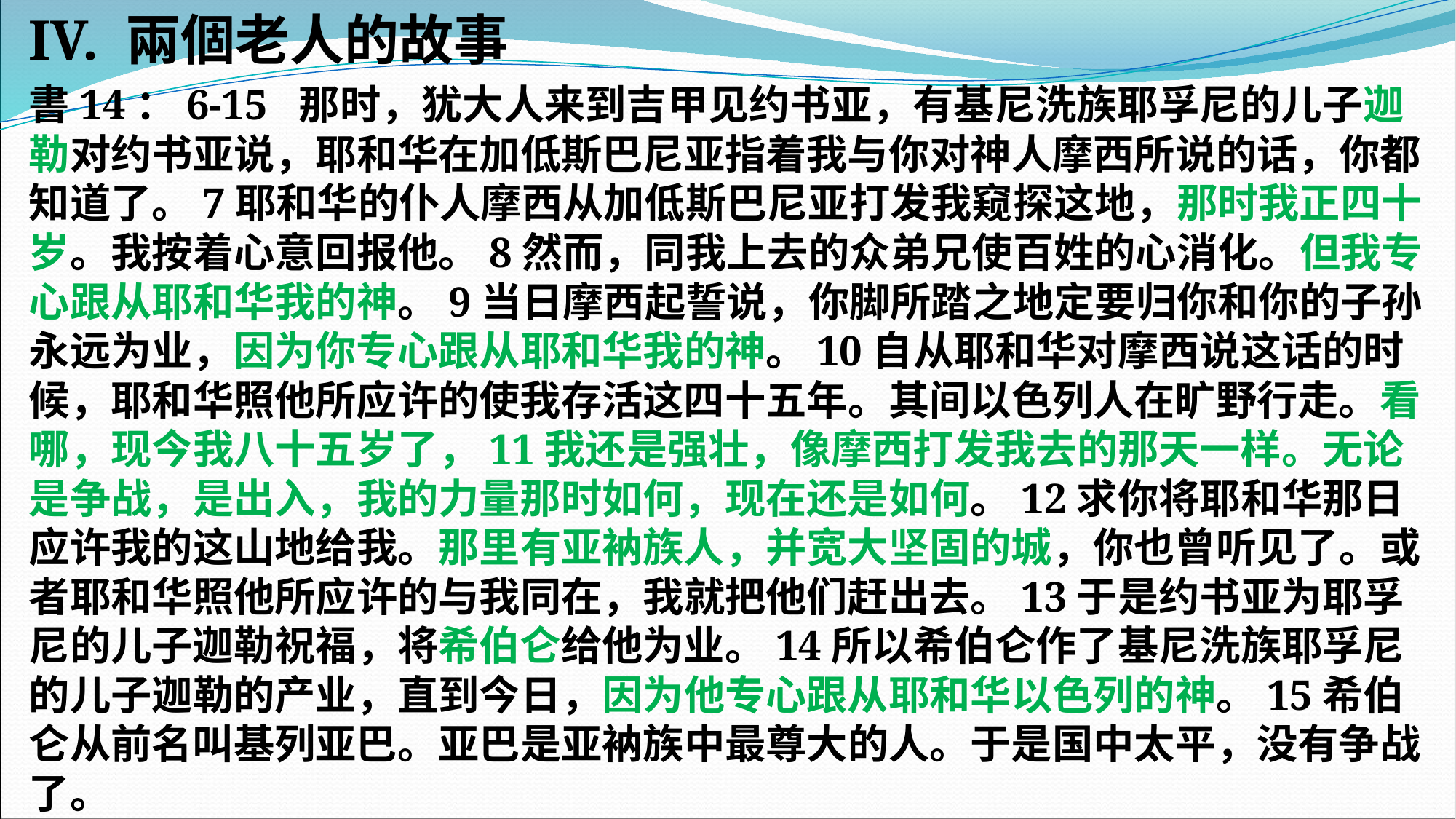

IV. 兩個老人的故事
書14：6-15  那时，犹大人来到吉甲见约书亚，有基尼洗族耶孚尼的儿子迦勒对约书亚说，耶和华在加低斯巴尼亚指着我与你对神人摩西所说的话，你都知道了。7耶和华的仆人摩西从加低斯巴尼亚打发我窥探这地，那时我正四十岁。我按着心意回报他。8然而，同我上去的众弟兄使百姓的心消化。但我专心跟从耶和华我的神。9当日摩西起誓说，你脚所踏之地定要归你和你的子孙永远为业，因为你专心跟从耶和华我的神。10自从耶和华对摩西说这话的时候，耶和华照他所应许的使我存活这四十五年。其间以色列人在旷野行走。看哪，现今我八十五岁了，11我还是强壮，像摩西打发我去的那天一样。无论是争战，是出入，我的力量那时如何，现在还是如何。12求你将耶和华那日应许我的这山地给我。那里有亚衲族人，并宽大坚固的城，你也曾听见了。或者耶和华照他所应许的与我同在，我就把他们赶出去。13于是约书亚为耶孚尼的儿子迦勒祝福，将希伯仑给他为业。14所以希伯仑作了基尼洗族耶孚尼的儿子迦勒的产业，直到今日，因为他专心跟从耶和华以色列的神。15希伯仑从前名叫基列亚巴。亚巴是亚衲族中最尊大的人。于是国中太平，没有争战了。

#